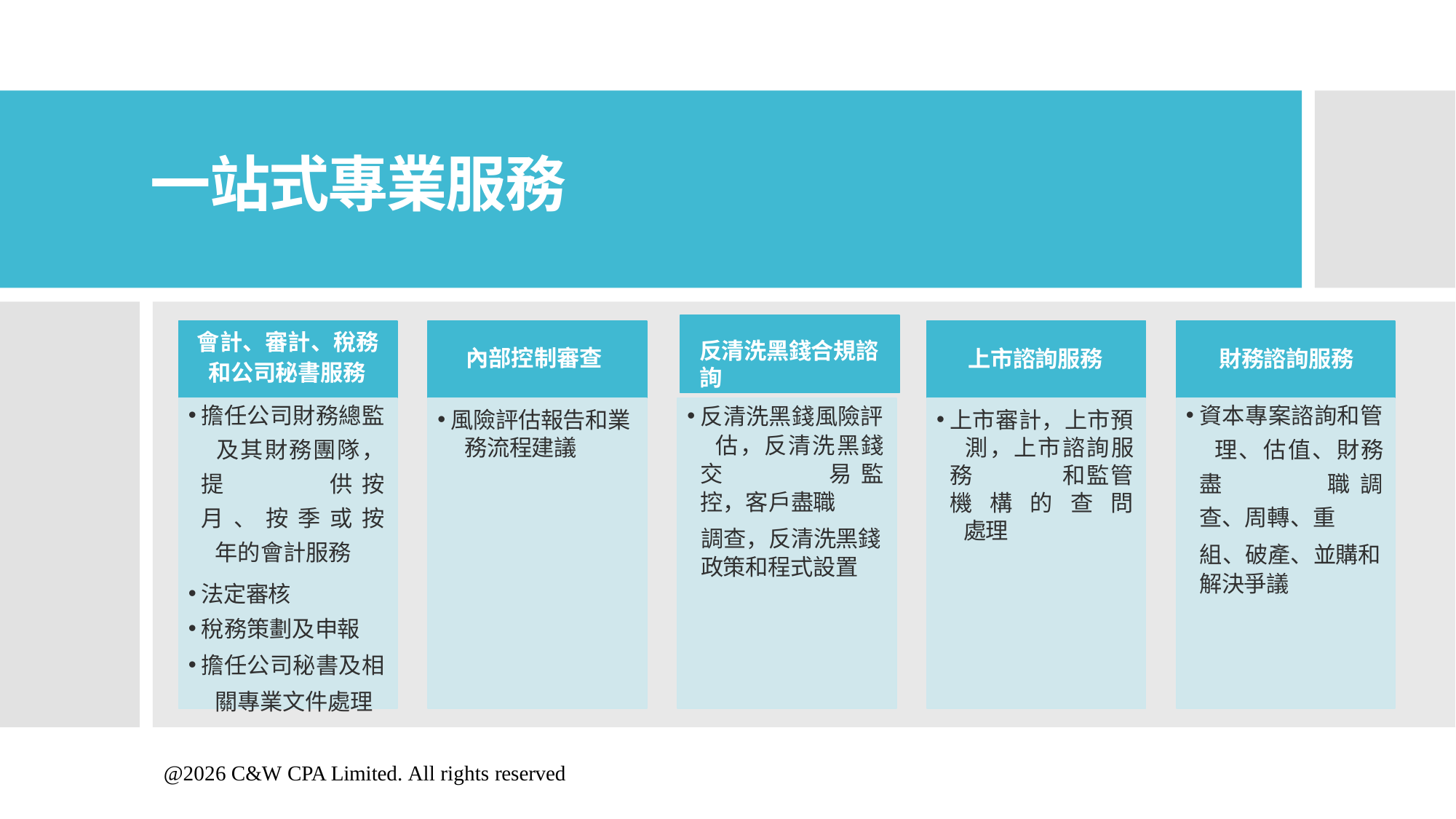

# 一站式專業服務

會計、審計、稅務
和公司秘書服務
擔任公司財務總監	及其財務團隊，提	供按月、按季或按	年的會計服務
法定審核
稅務策劃及申報
擔任公司秘書及相	關專業文件處理
反清洗黑錢合規諮詢
內部控制審查
上市諮詢服務
財務諮詢服務
資本專案諮詢和管	理、估值、財務盡	職調查、周轉、重
組、破產、並購和解決爭議

反清洗黑錢風險評	估，反清洗黑錢交	易監控，客戶盡職
調查，反清洗黑錢政策和程式設置
風險評估報告和業	務流程建議
上市審計，上市預	測，上市諮詢服務	和監管機構的查問	處理
@2026 C&W CPA Limited. All rights reserved